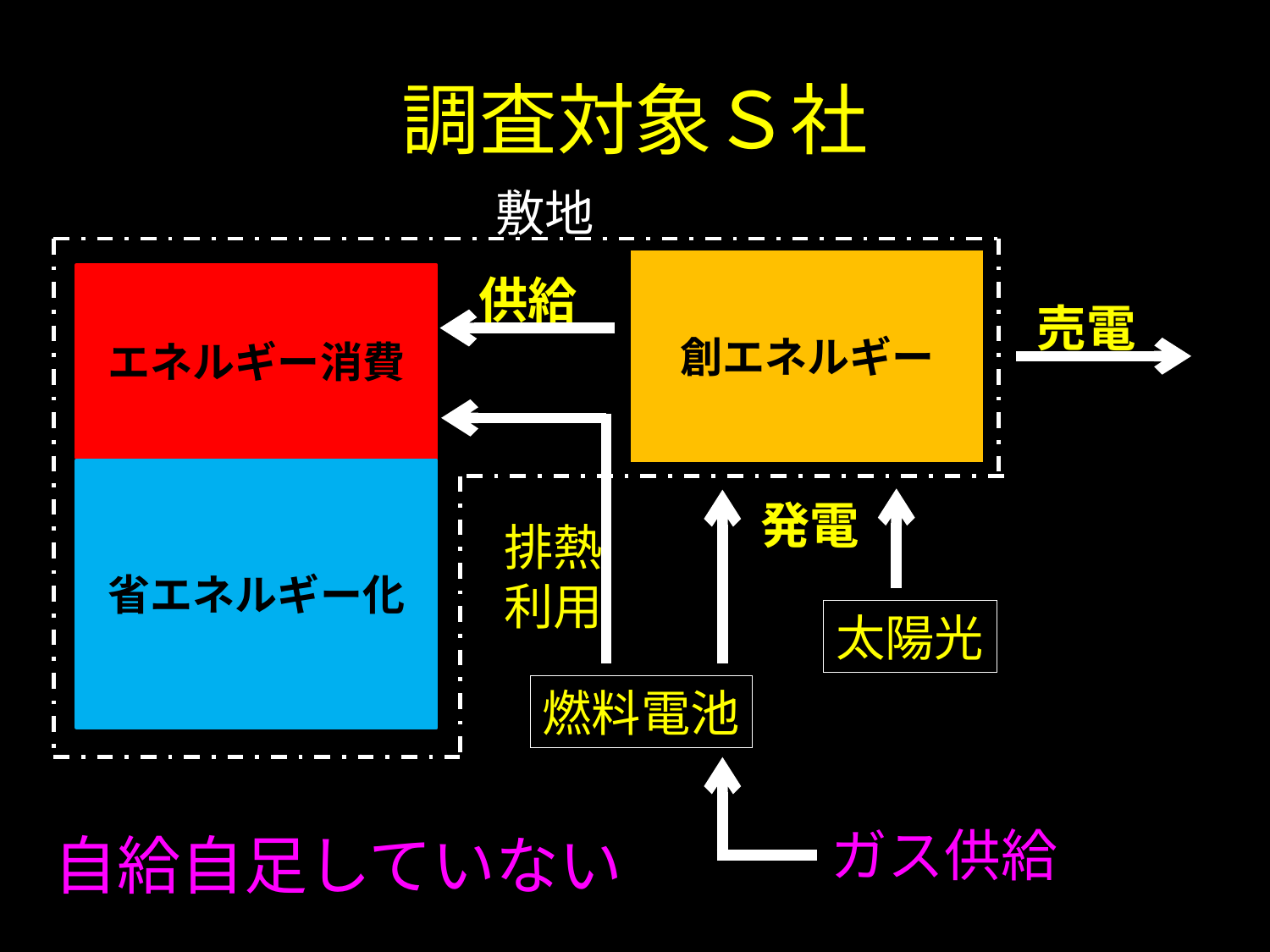

# 調査対象Ｓ社
敷地
創エネルギー
供給
エネルギー消費
省エネルギー化
エネルギー消費
売電
発電
排熱
利用
太陽光
燃料電池
ガス供給
自給自足していない